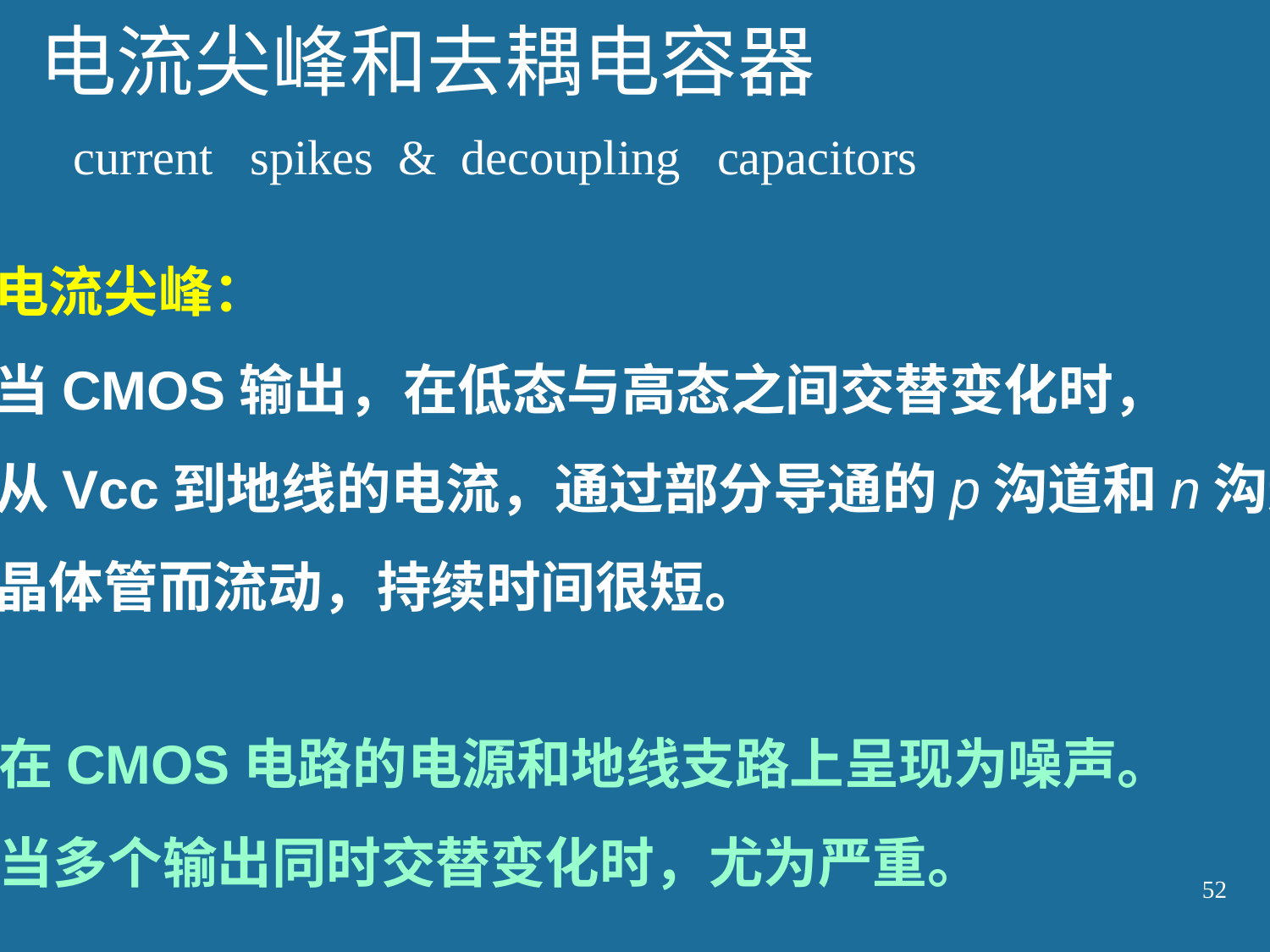

# 电流尖峰和去耦电容器
current   spikes  &  decoupling   capacitors
电流尖峰：
当CMOS输出，在低态与高态之间交替变化时，
从Vcc到地线的电流，通过部分导通的p沟道和n沟道
晶体管而流动，持续时间很短。
在CMOS电路的电源和地线支路上呈现为噪声。
当多个输出同时交替变化时，尤为严重。
52